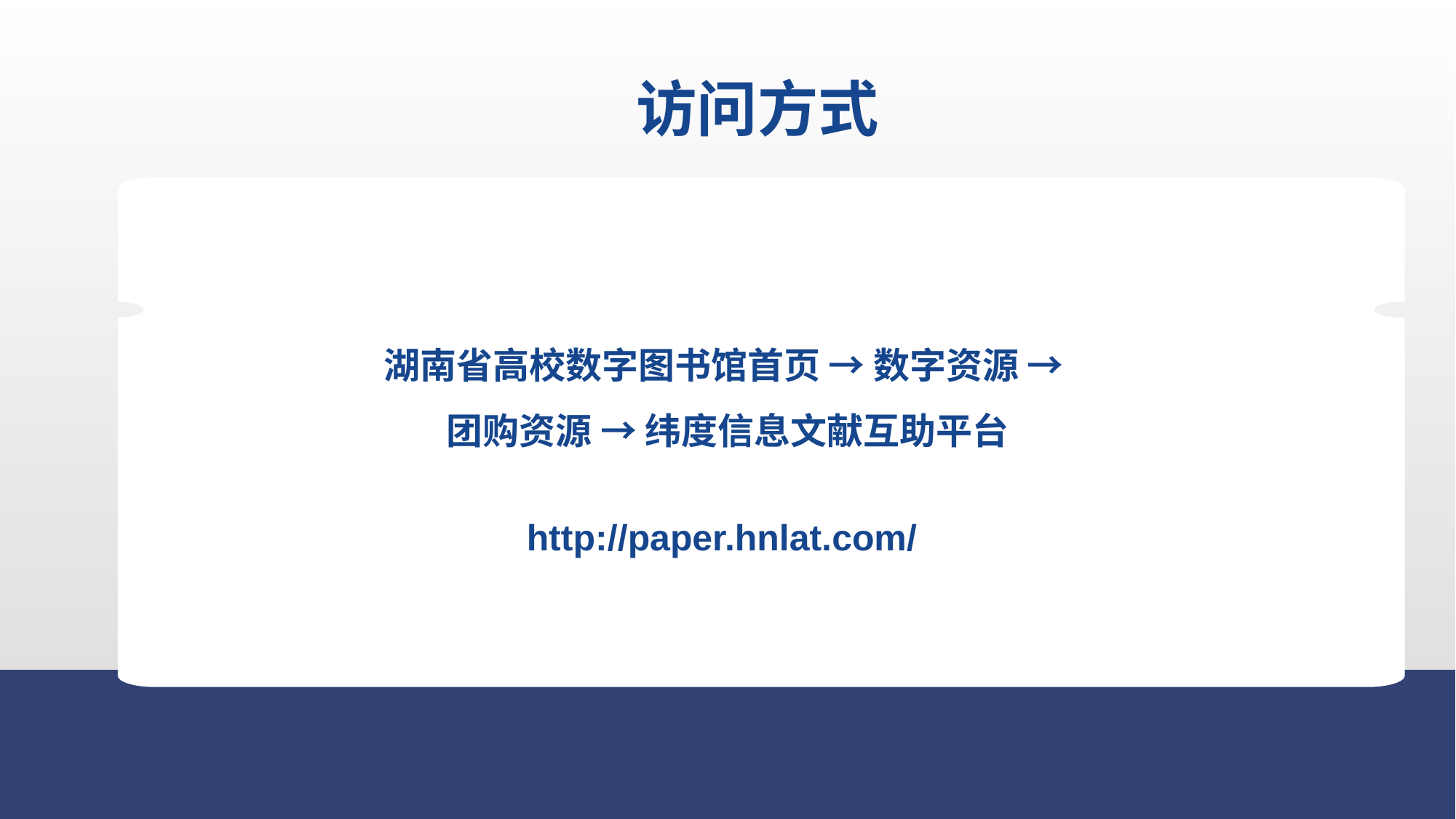

访问方式

湖南省高校数字图书馆首页 → 数字资源 →
团购资源 → 纬度信息文献互助平台
http://paper.hnlat.com/